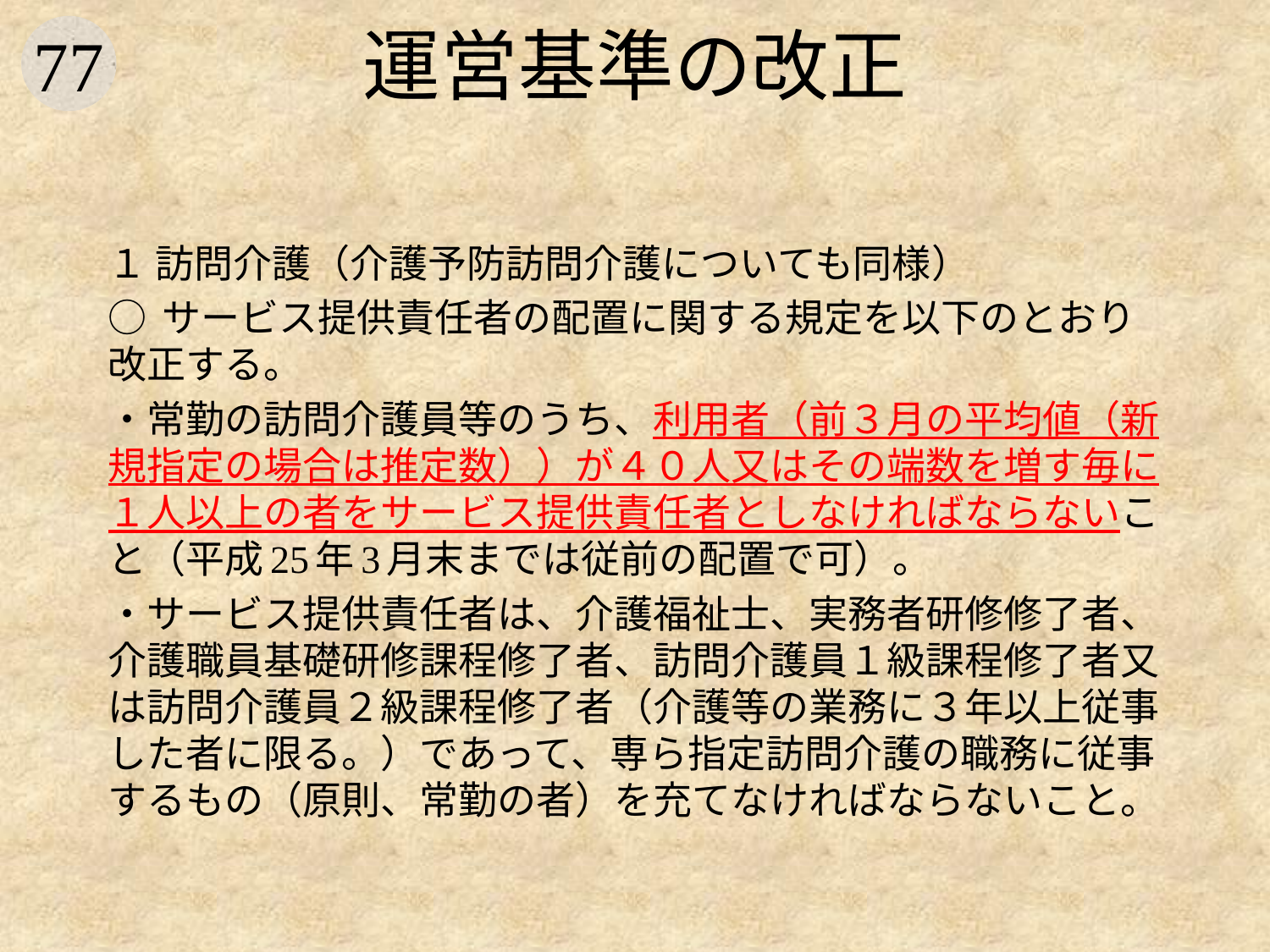

# 運営基準の改正
１ 訪問介護（介護予防訪問介護についても同様）
○ サービス提供責任者の配置に関する規定を以下のとおり改正する。
・常勤の訪問介護員等のうち、利用者（前３月の平均値（新規指定の場合は推定数））が４０人又はその端数を増す毎に１人以上の者をサービス提供責任者としなければならないこと（平成25年3月末までは従前の配置で可）。
・サービス提供責任者は、介護福祉士、実務者研修修了者、介護職員基礎研修課程修了者、訪問介護員１級課程修了者又は訪問介護員２級課程修了者（介護等の業務に３年以上従事した者に限る。）であって、専ら指定訪問介護の職務に従事するもの（原則、常勤の者）を充てなければならないこと。